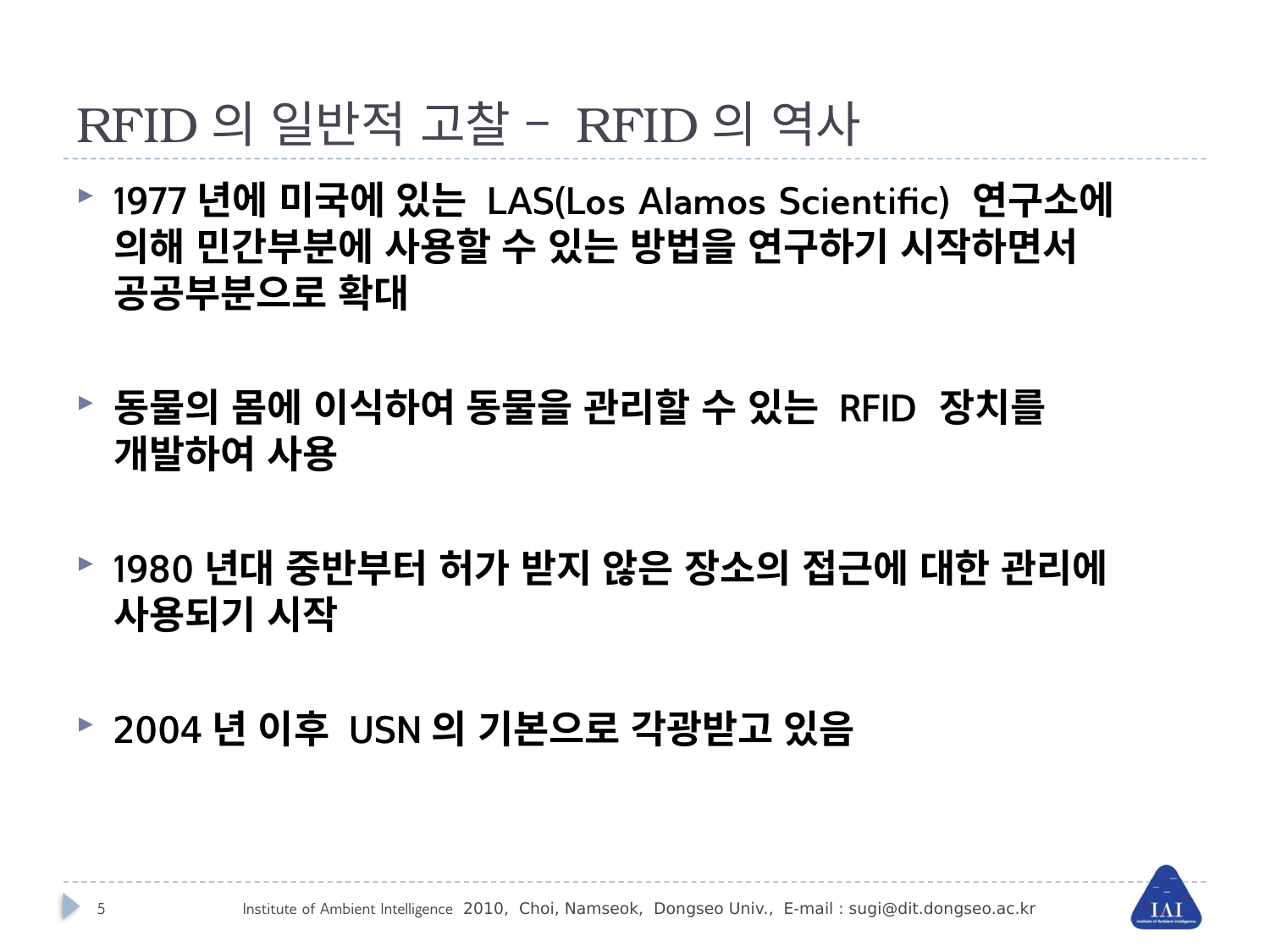

# RFID의 일반적 고찰 – RFID의 역사
1977년에 미국에 있는 LAS(Los Alamos Scientific) 연구소에 의해 민간부분에 사용할 수 있는 방법을 연구하기 시작하면서 공공부분으로 확대

동물의 몸에 이식하여 동물을 관리할 수 있는 RFID 장치를 개발하여 사용

1980년대 중반부터 허가 받지 않은 장소의 접근에 대한 관리에 사용되기 시작

2004년 이후 USN의 기본으로 각광받고 있음